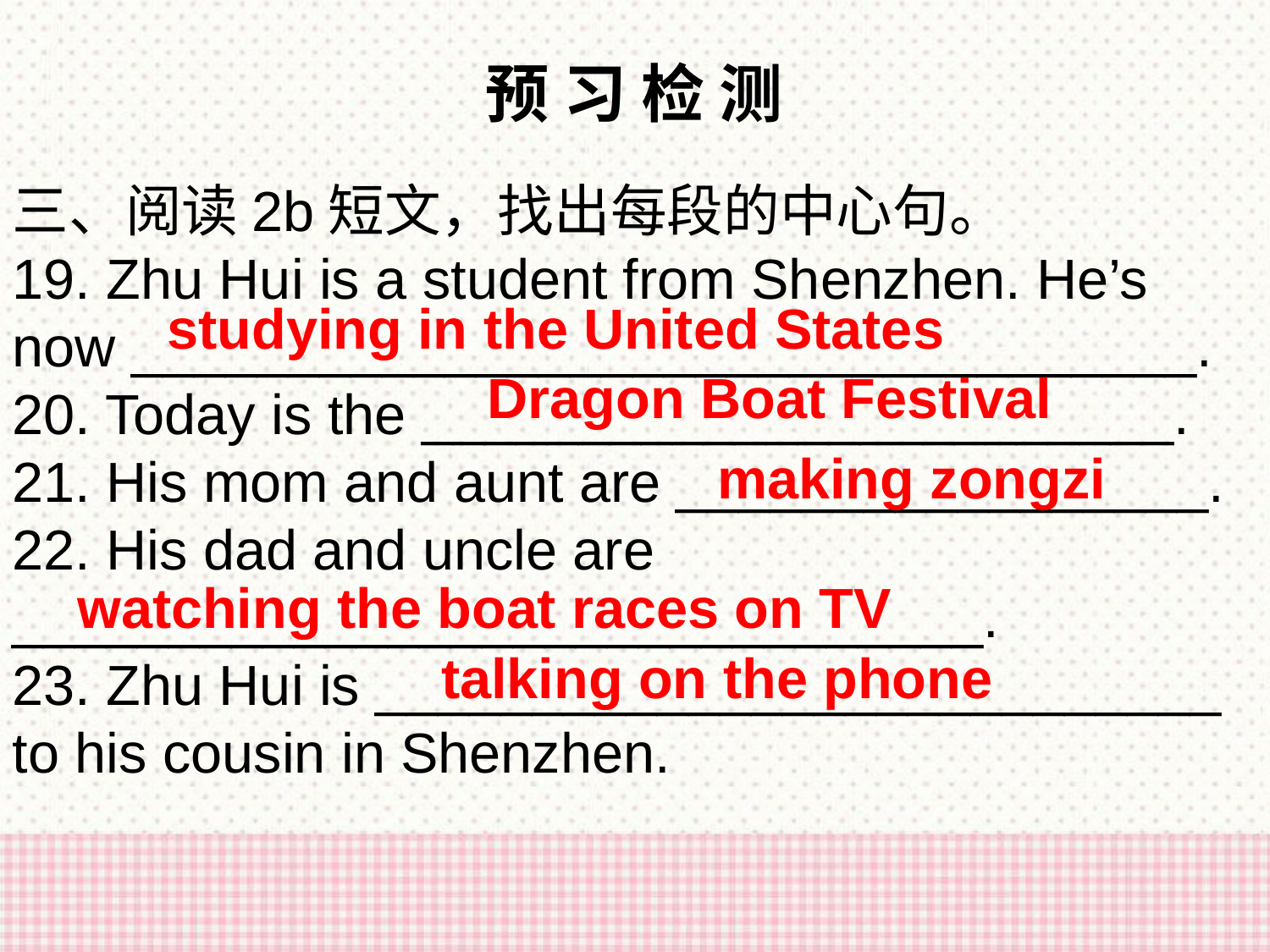

预 习 检 测
三、阅读2b短文，找出每段的中心句。
19. Zhu Hui is a student from Shenzhen. He’s now __________________________________.
20. Today is the ________________________.
21. His mom and aunt are _________________.
22. His dad and uncle are _______________________________.
23. Zhu Hui is ___________________________ to his cousin in Shenzhen.
studying in the United States
Dragon Boat Festival
making zongzi
watching the boat races on TV
talking on the phone